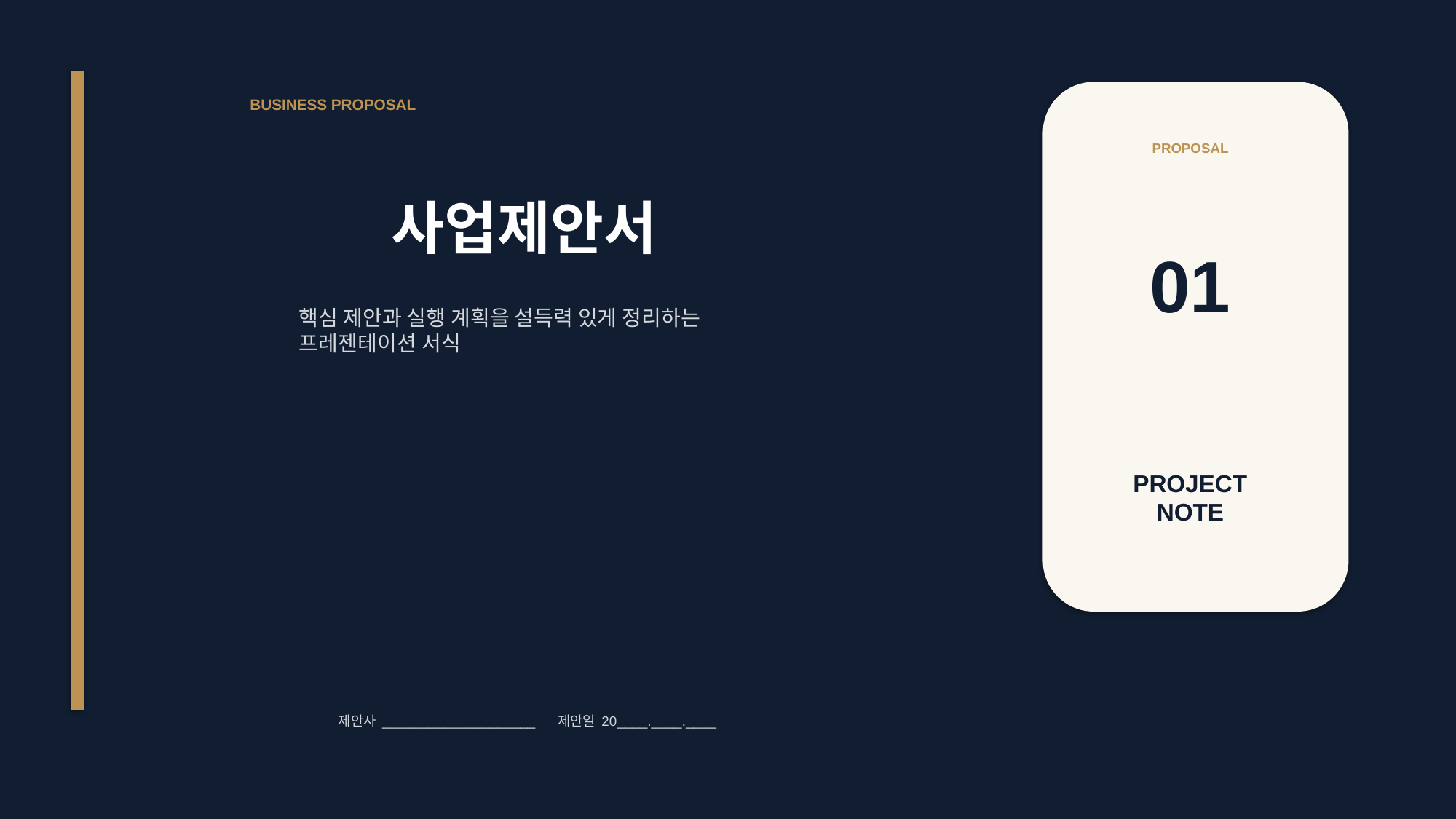

BUSINESS PROPOSAL
PROPOSAL
사업제안서
01
핵심 제안과 실행 계획을 설득력 있게 정리하는
프레젠테이션 서식
PROJECT
NOTE
제안사 ____________________     제안일 20____.____.____